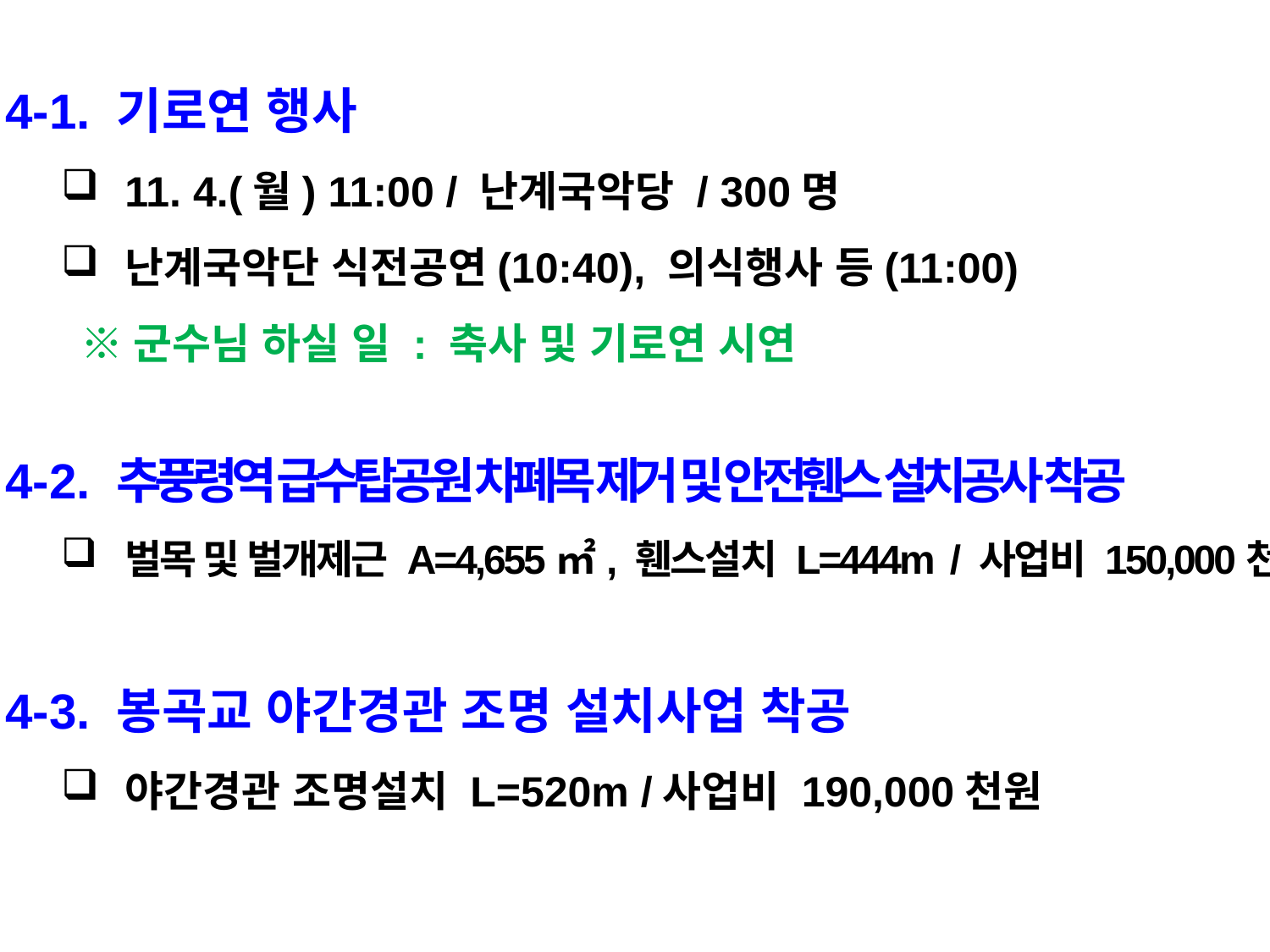

4-1. 기로연 행사
11. 4.(월) 11:00 / 난계국악당 / 300명
난계국악단 식전공연(10:40), 의식행사 등(11:00)
  ※군수님 하실 일 : 축사 및 기로연 시연

4-2. 추풍령역 급수탑공원 차폐목 제거 및 안전휀스 설치공사 착공
벌목 및 벌개제근 A=4,655㎡, 휀스설치 L=444m  / 사업비 150,000천원
4-3. 봉곡교 야간경관 조명 설치사업 착공
야간경관 조명설치 L=520m /사업비 190,000천원